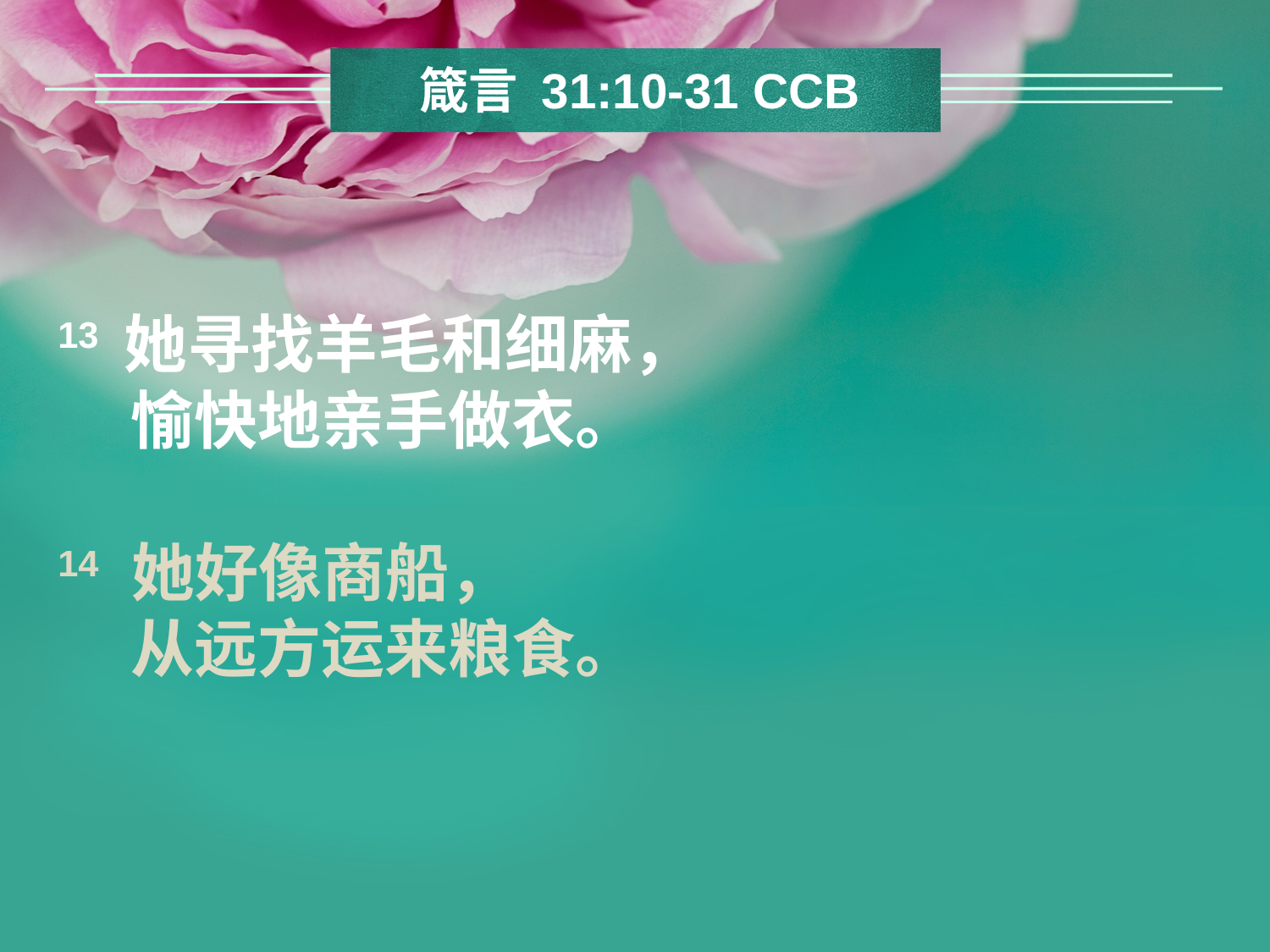

箴言 31:10-31 CCB
13 她寻找羊毛和细麻，
    愉快地亲手做衣。

14 她好像商船，
    从远方运来粮食。